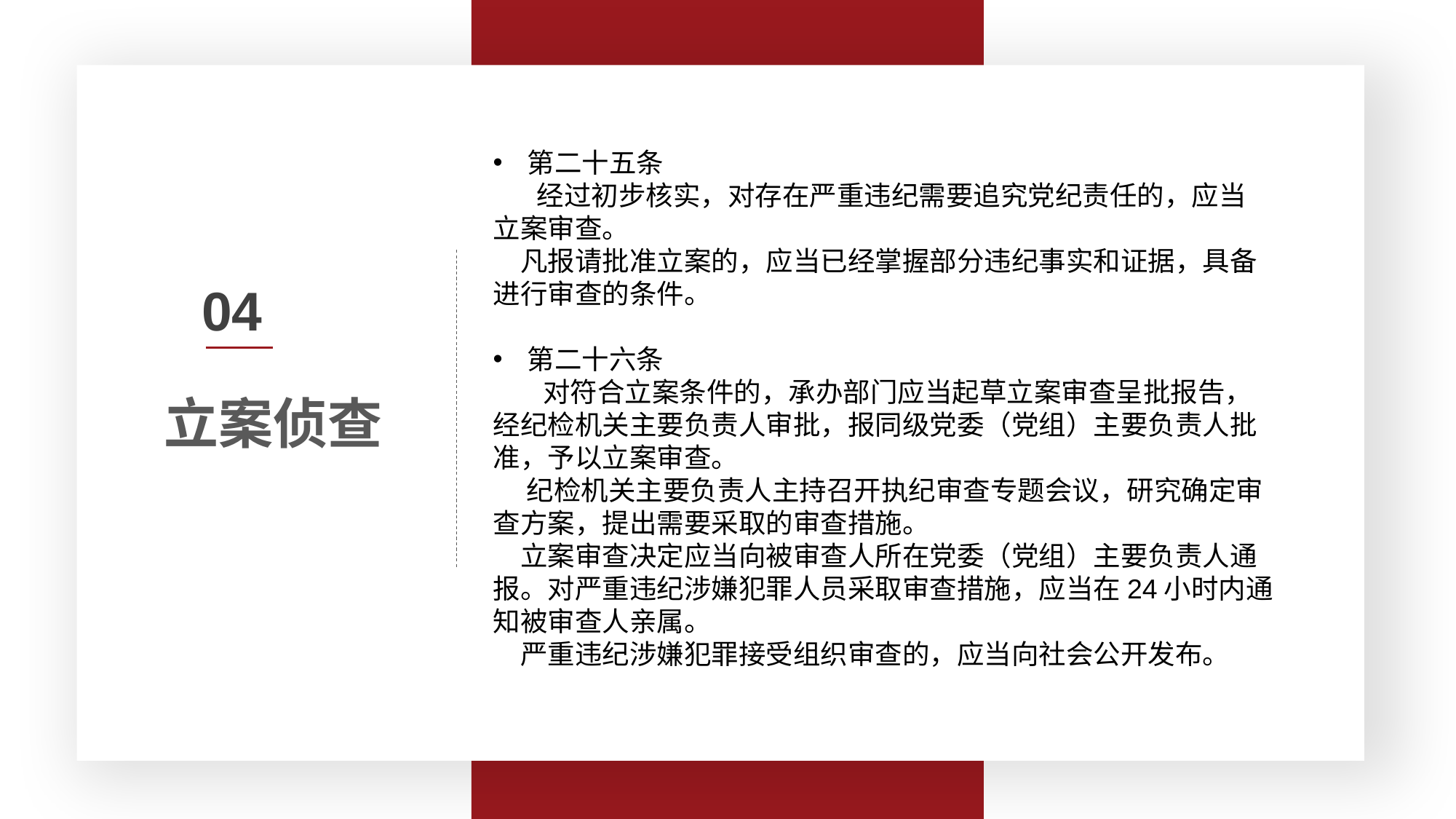

第三条 监督执纪工作应当遵循以下原则：
　　（一）坚持以习近平同志为核心的党中央集中统一领导，牢固树立政治意识、大局意识、核心意识、看齐意识，体现监督执纪的政治性，严守政治纪律和政治规矩；
　　（二）坚持纪律检查工作双重领导体制，监督执纪工作以上级纪委领导为主，线索处置、立案审查在向同级党委报告的同时必须向上级纪委报告；
　　（三）坚持以事实为依据，以党规党纪为准绳，把握政策、宽严相济，惩前毖后、治病救人；
　　（四）坚持信任不能代替监督，严格工作程序、有效管控风险点，强化对监督执纪各环节的监督制约。
第二十五条
      经过初步核实，对存在严重违纪需要追究党纪责任的，应当立案审查。
　凡报请批准立案的，应当已经掌握部分违纪事实和证据，具备进行审查的条件。

第二十六条
       对符合立案条件的，承办部门应当起草立案审查呈批报告，经纪检机关主要负责人审批，报同级党委（党组）主要负责人批准，予以立案审查。
　 纪检机关主要负责人主持召开执纪审查专题会议，研究确定审查方案，提出需要采取的审查措施。
　立案审查决定应当向被审查人所在党委（党组）主要负责人通报。对严重违纪涉嫌犯罪人员采取审查措施，应当在24小时内通知被审查人亲属。
　严重违纪涉嫌犯罪接受组织审查的，应当向社会公开发布。

立案侦查

04